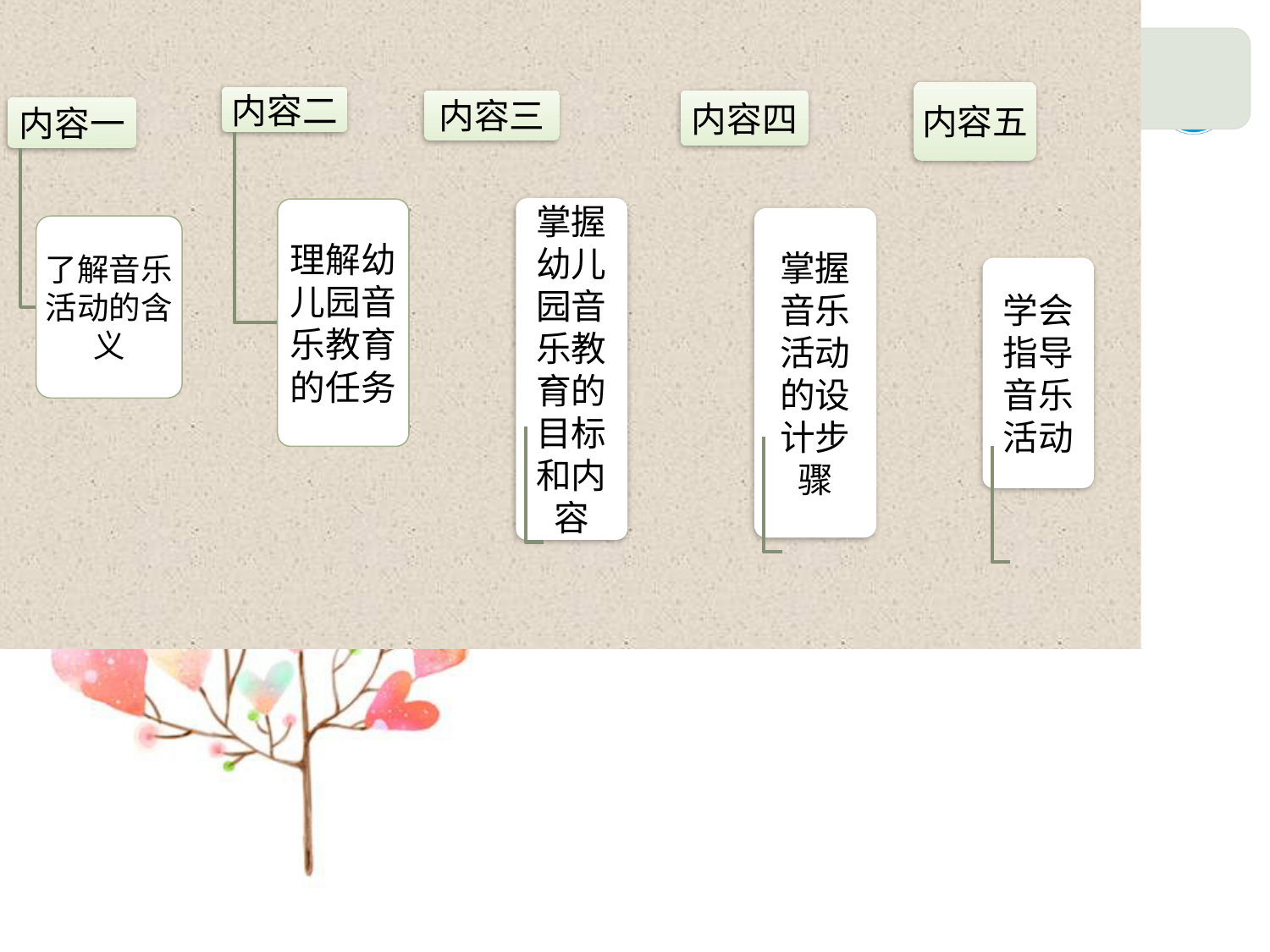

任务二

学会设计与指导幼儿园音乐活动
内容一
了解音乐活动的含义
内容二
理解幼儿园音乐教育的任务
内容三
内容四
掌握幼儿园音乐教育的目标和内容
掌握音乐活动的设计步骤
内容五
学会指导音乐活动